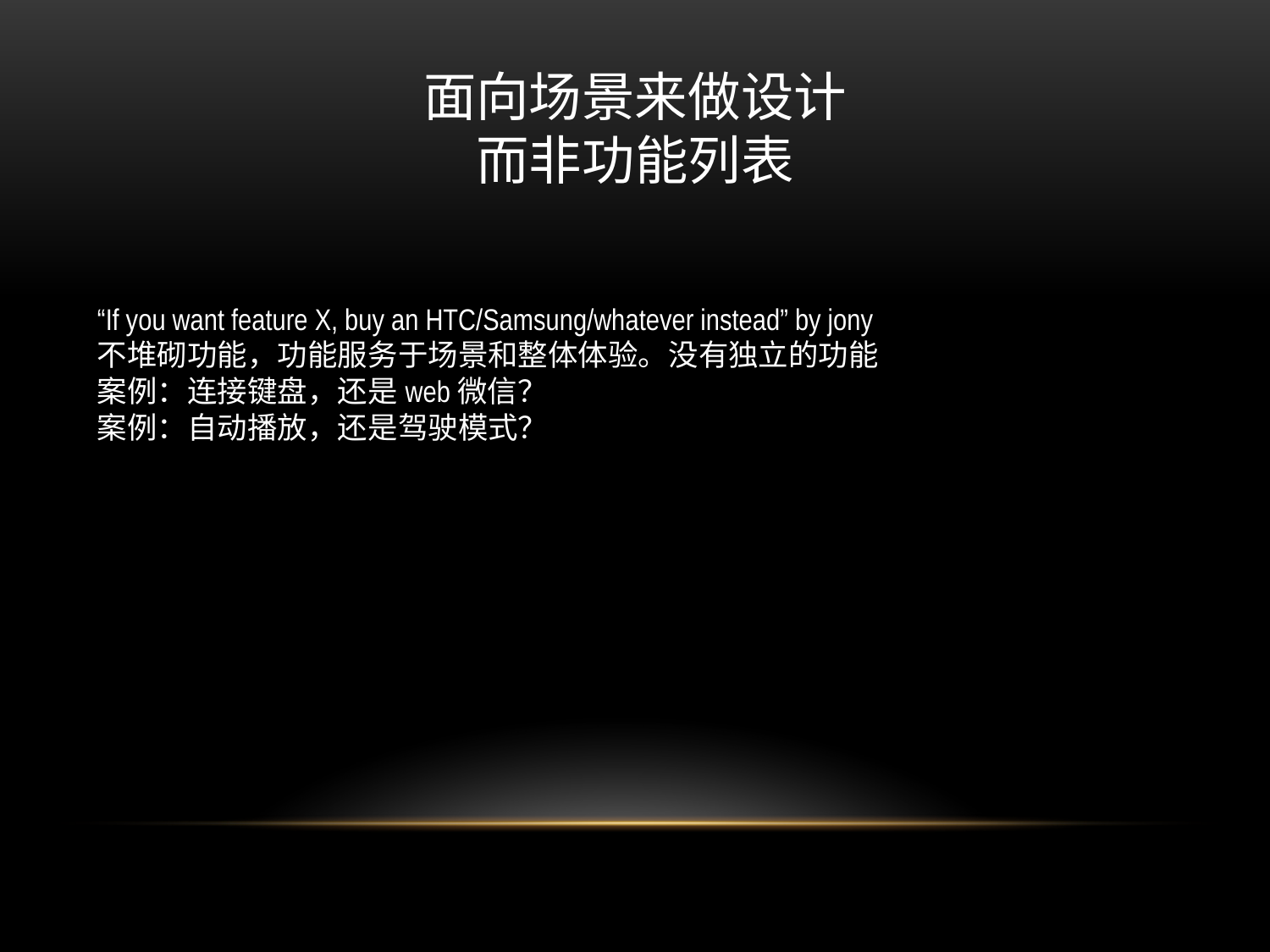

# 面向场景来做设计 而非功能列表

“If you want feature X, buy an HTC/Samsung/whatever instead” by jony
不堆砌功能，功能服务于场景和整体体验。没有独立的功能
案例：连接键盘，还是web微信？
案例：自动播放，还是驾驶模式？